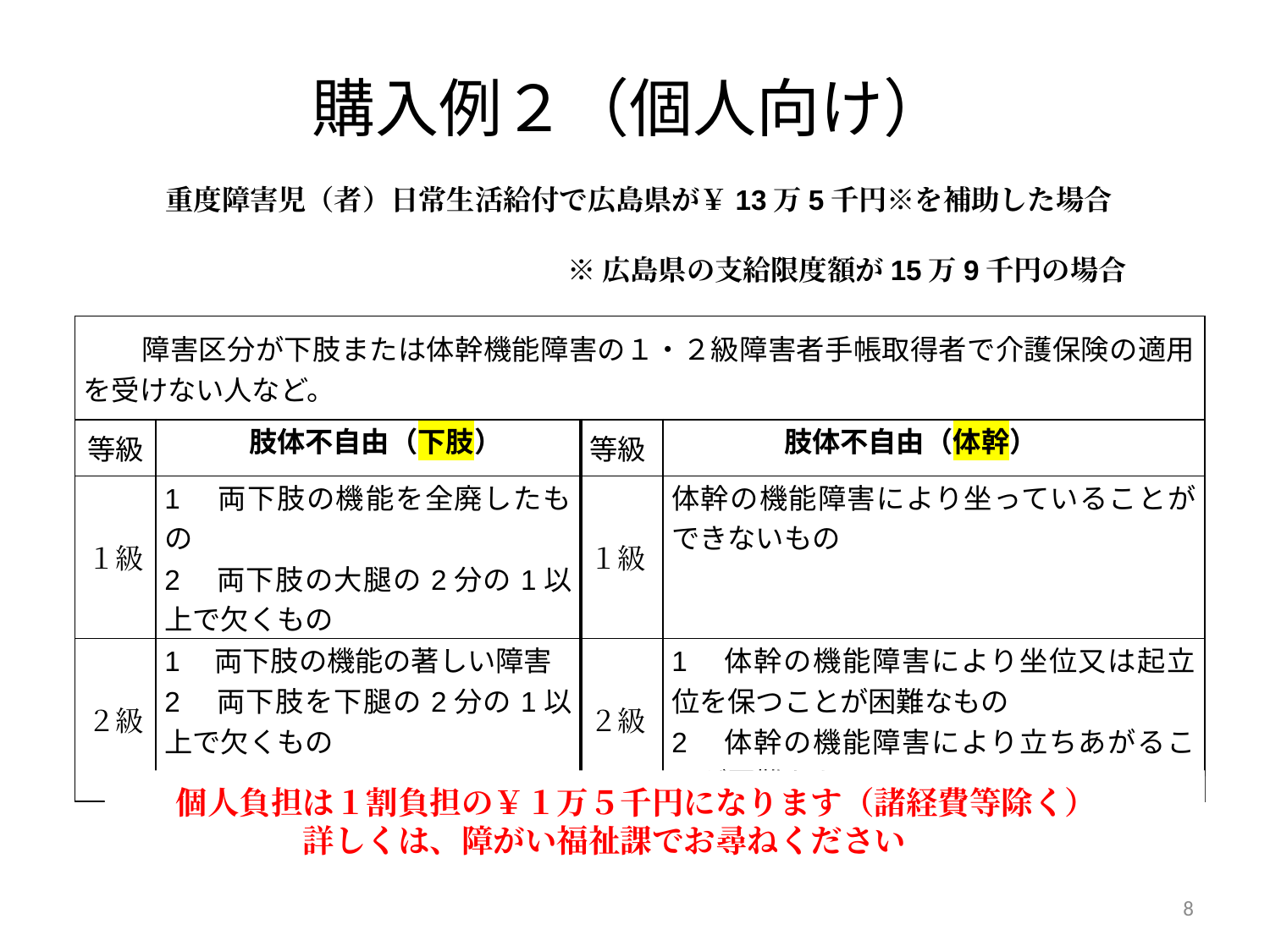

購入例２（個人向け）

重度障害児（者）日常生活給付で広島県が￥13万5千円※を補助した場合

※広島県の支給限度額が15万9千円の場合
| 障害区分が下肢または体幹機能障害の１・２級障害者手帳取得者で介護保険の適用を受けない人など。 |  |  |  |
| --- | --- | --- | --- |
| 等級 | 肢体不自由（下肢） | 等級 | 肢体不自由（体幹） |
| １級 | 1　両下肢の機能を全廃したもの 2　両下肢の大腿の2分の1以上で欠くもの | １級 | 体幹の機能障害により坐っていることができないもの |
| ２級 | 1　両下肢の機能の著しい障害 2　両下肢を下腿の2分の1以上で欠くもの | ２級 | 1　体幹の機能障害により坐位又は起立位を保つことが困難なもの 2　体幹の機能障害により立ちあがることが困難なもの |
個人負担は１割負担の￥１万５千円になります（諸経費等除く）
　　　詳しくは、障がい福祉課でお尋ねください
個人負担は１割負担の￥１万５千円になります（諸経費等除く）
　　　　詳しくは、障がい福祉課でお尋ねください
8